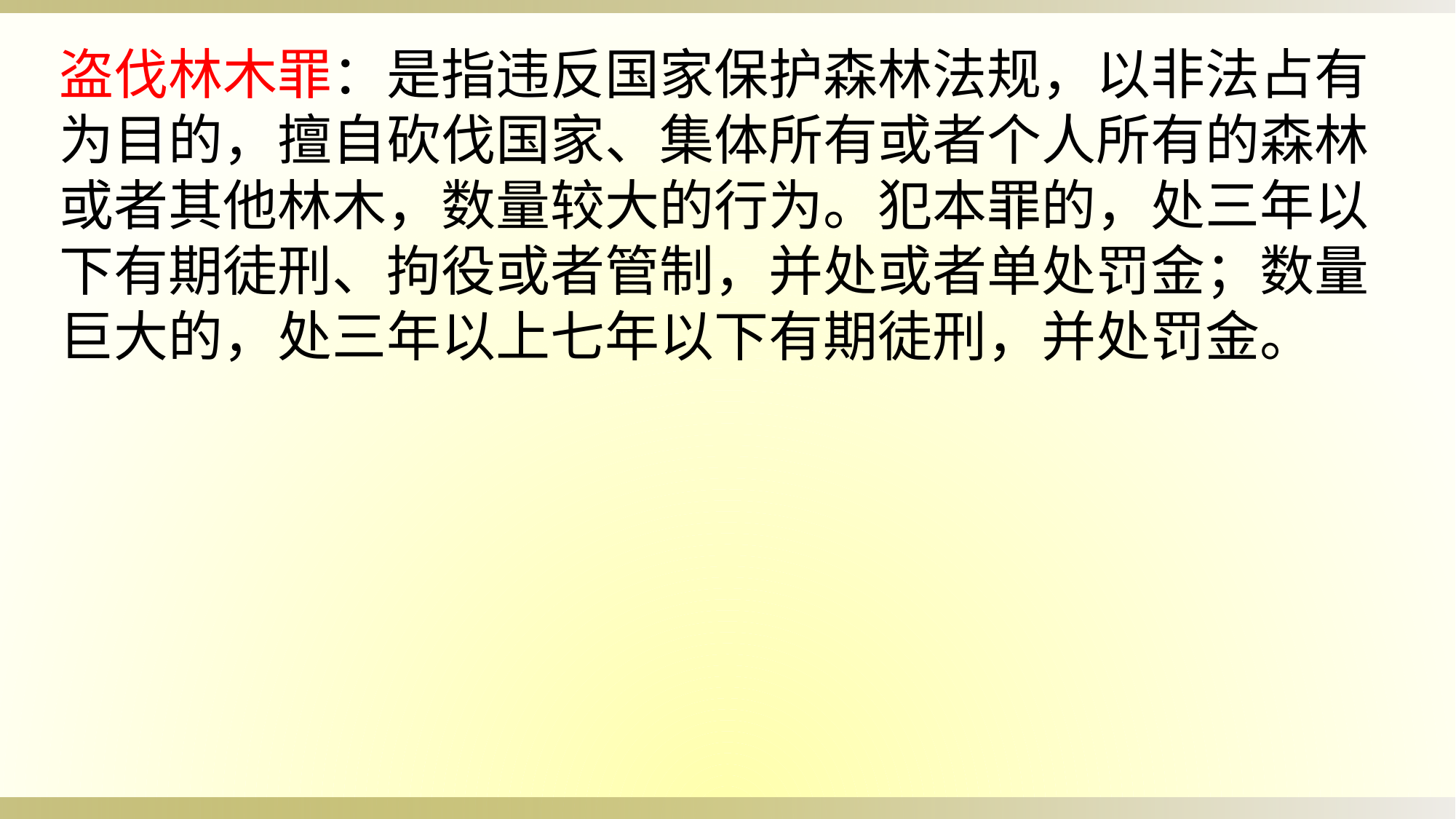

盗伐林木罪：是指违反国家保护森林法规，以非法占有为目的，擅自砍伐国家、集体所有或者个人所有的森林或者其他林木，数量较大的行为。犯本罪的，处三年以下有期徒刑、拘役或者管制，并处或者单处罚金；数量巨大的，处三年以上七年以下有期徒刑，并处罚金。